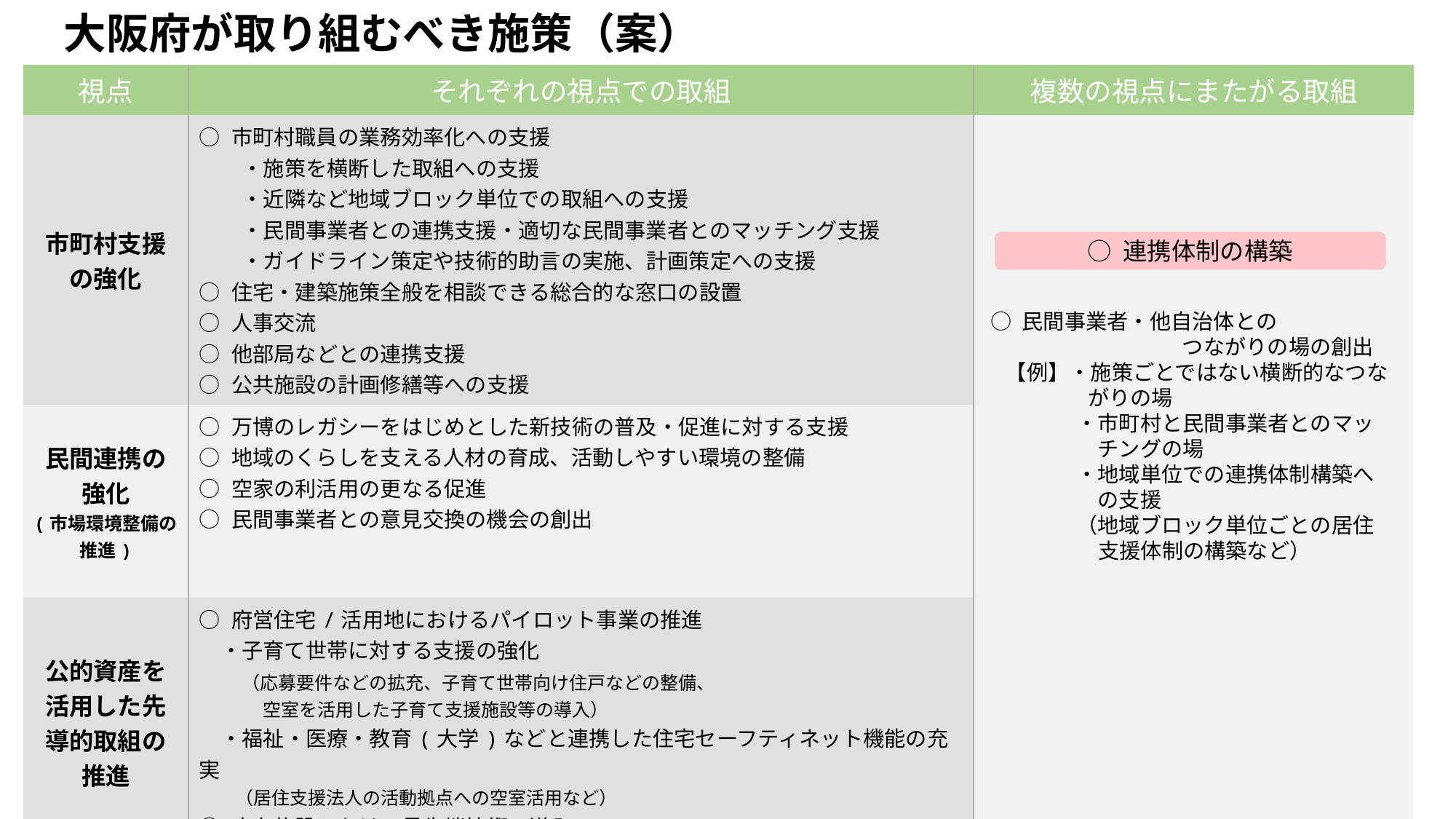

大阪府が取り組むべき施策（案）
| 視点 | それぞれの視点での取組 | 複数の視点にまたがる取組 |
| --- | --- | --- |
| 市町村支援の強化 | ○ 市町村職員の業務効率化への支援 　　・施策を横断した取組への支援 　　・近隣など地域ブロック単位での取組への支援 　　・民間事業者との連携支援・適切な民間事業者とのマッチング支援 　　・ガイドライン策定や技術的助言の実施、計画策定への支援 ○ 住宅・建築施策全般を相談できる総合的な窓口の設置 ○ 人事交流 ○ 他部局などとの連携支援 ○ 公共施設の計画修繕等への支援 |  |
| 民間連携の強化 (市場環境整備の推進) | ○ 万博のレガシーをはじめとした新技術の普及・促進に対する支援 ○ 地域のくらしを支える人材の育成、活動しやすい環境の整備 ○ 空家の利活用の更なる促進 ○ 民間事業者との意見交換の機会の創出 |  |
| 公的資産を活用した先導的取組の推進 | ○ 府営住宅/活用地におけるパイロット事業の推進 　・子育て世帯に対する支援の強化 　　（応募要件などの拡充、子育て世帯向け住戸などの整備、 空室を活用した子育て支援施設等の導入） 　・福祉・医療・教育(大学)などと連携した住宅セーフティネット機能の充実 　　（居住支援法人の活動拠点への空室活用など） ○ 府有施設における最先端技術の導入 |  |
○ 連携体制の構築
○ 民間事業者・他自治体との
　　　　　　　　　つながりの場の創出
  【例】・施策ごとではない横断的なつながりの場
・市町村と民間事業者とのマッチングの場
・地域単位での連携体制構築への支援
（地域ブロック単位ごとの居住支援体制の構築など）